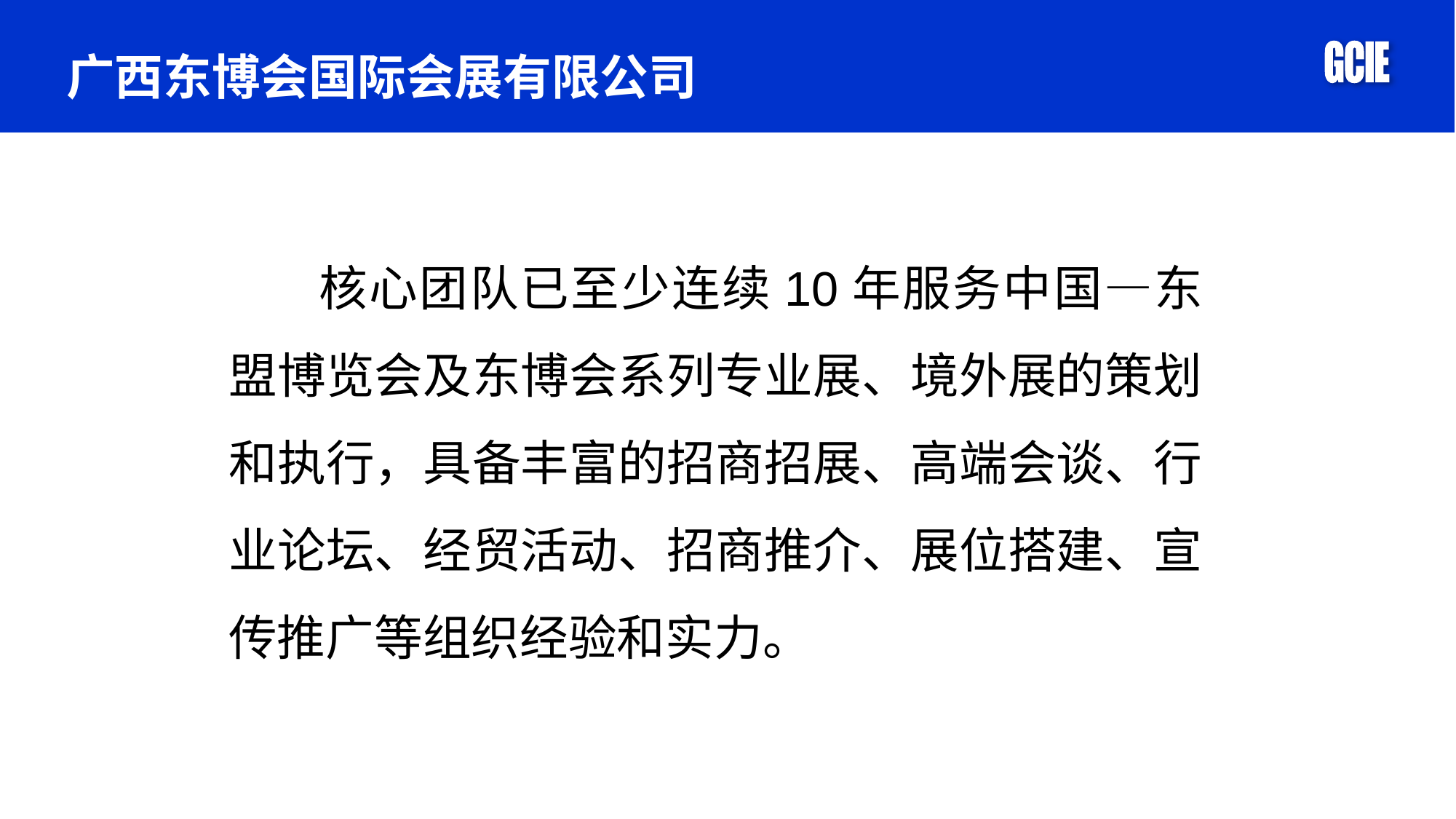

广西东博会国际会展有限公司

      核心团队已至少连续10年服务中国—东盟博览会及东博会系列专业展、境外展的策划和执行，具备丰富的招商招展、高端会谈、行业论坛、经贸活动、招商推介、展位搭建、宣传推广等组织经验和实力。